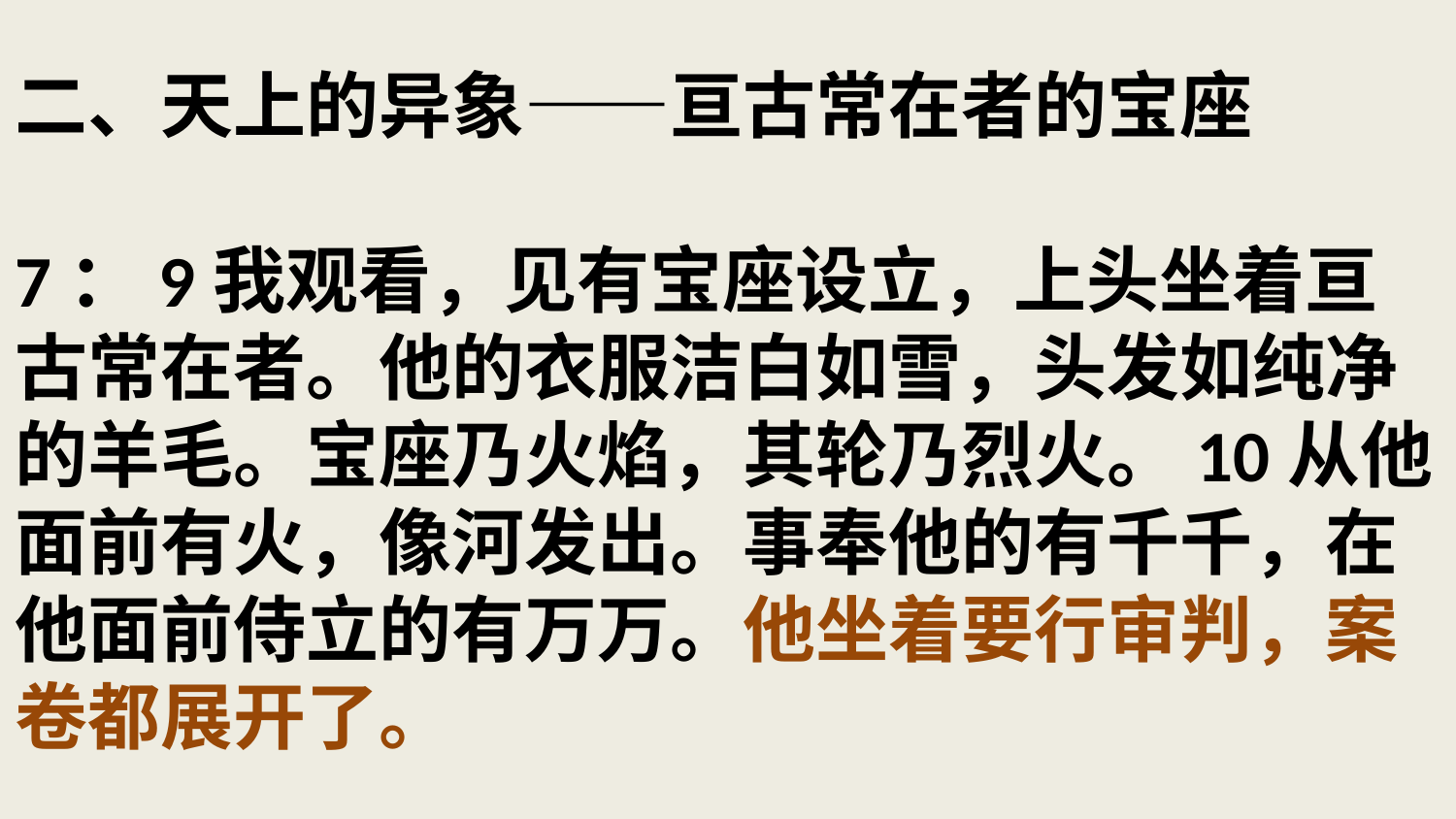

# 二、天上的异象——亘古常在者的宝座 7：9我观看，见有宝座设立，上头坐着亘古常在者。他的衣服洁白如雪，头发如纯净的羊毛。宝座乃火焰，其轮乃烈火。10从他面前有火，像河发出。事奉他的有千千，在他面前侍立的有万万。他坐着要行审判，案卷都展开了。